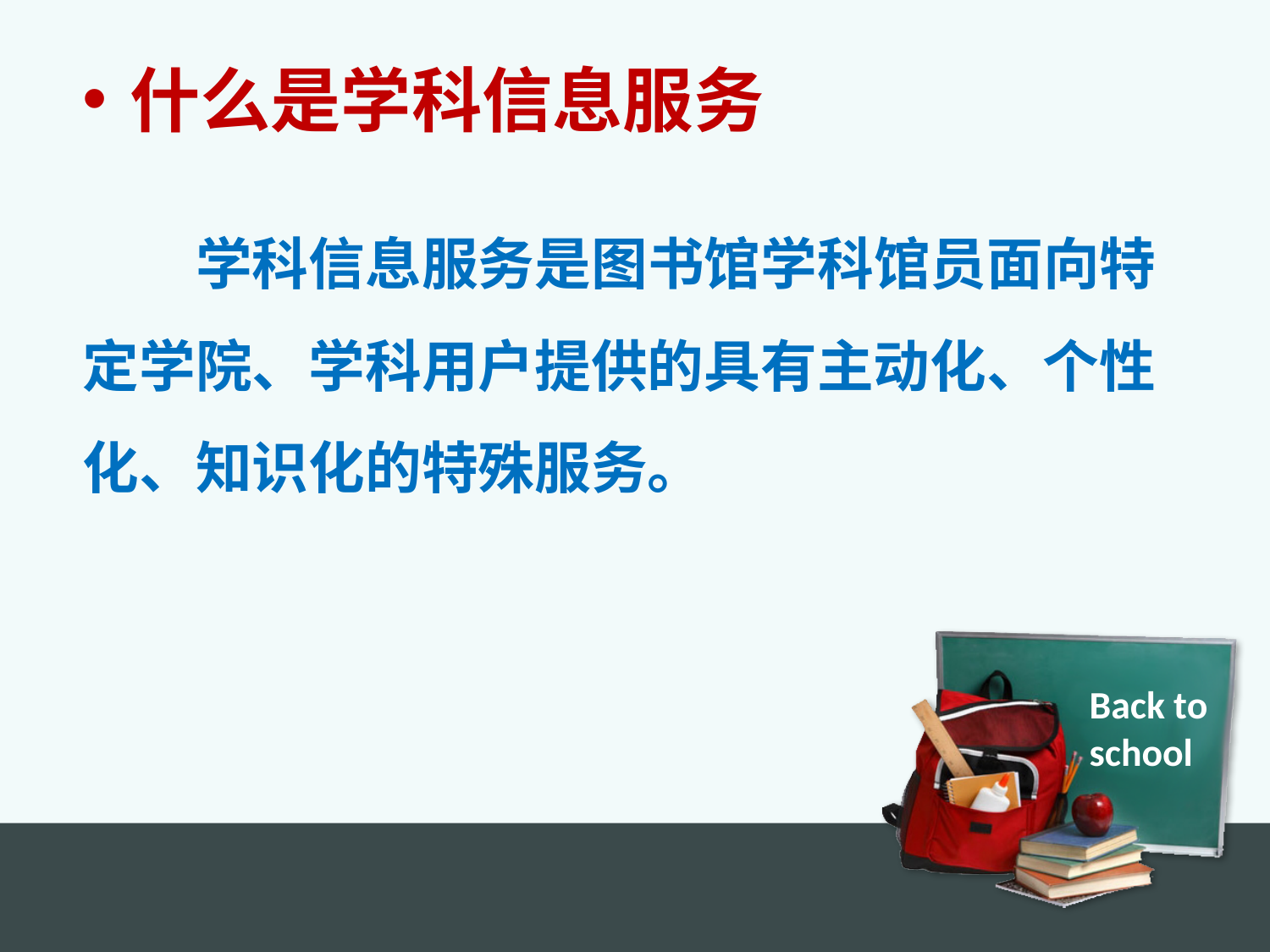

什么是学科信息服务
             学科信息服务是图书馆学科馆员面向特定学院、学科用户提供的具有主动化、个性化、知识化的特殊服务。
Back to
school